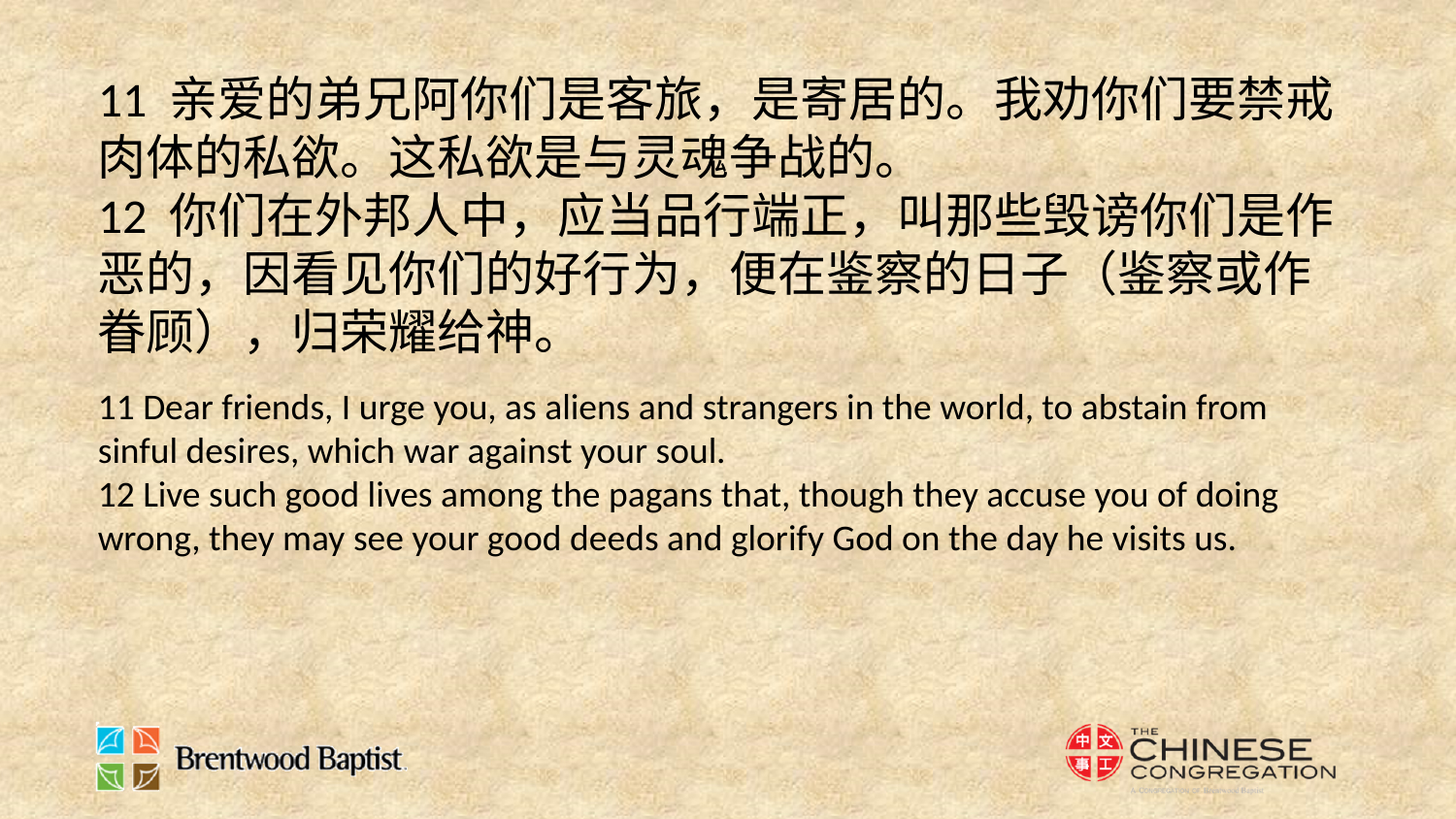

11 亲爱的弟兄阿你们是客旅，是寄居的。我劝你们要禁戒肉体的私欲。这私欲是与灵魂争战的。
12 你们在外邦人中，应当品行端正，叫那些毁谤你们是作恶的，因看见你们的好行为，便在鉴察的日子（鉴察或作眷顾），归荣耀给神。

11 Dear friends, I urge you, as aliens and strangers in the world, to abstain from sinful desires, which war against your soul.
12 Live such good lives among the pagans that, though they accuse you of doing wrong, they may see your good deeds and glorify God on the day he visits us.